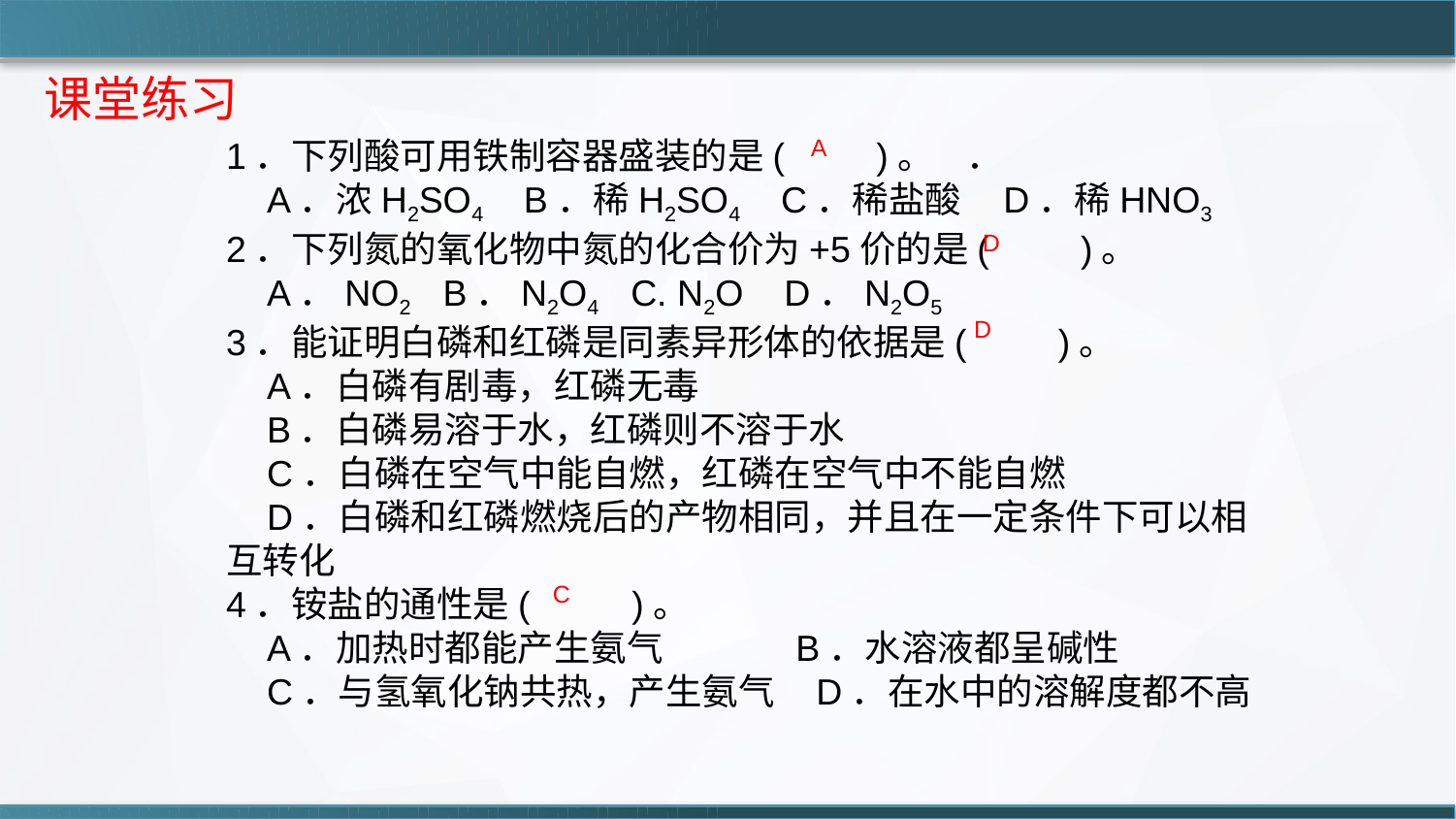

课堂练习
1．下列酸可用铁制容器盛装的是(         )。    ．
    A．浓H2SO4    B．稀H2SO4    C．稀盐酸    D．稀HNO3
2．下列氮的氧化物中氮的化合价为+5价的是(         )。
    A．NO2    B．N2O4    C. N2O    D．N2O5
3．能证明白磷和红磷是同素异形体的依据是(         )。
    A．白磷有剧毒，红磷无毒
    B．白磷易溶于水，红磷则不溶于水
    C．白磷在空气中能自燃，红磷在空气中不能自燃
    D．白磷和红磷燃烧后的产物相同，并且在一定条件下可以相互转化
4．铵盐的通性是(          )。
    A．加热时都能产生氨气               B．水溶液都呈碱性
    C．与氢氧化钠共热，产生氨气    D．在水中的溶解度都不高
A
D
D
C